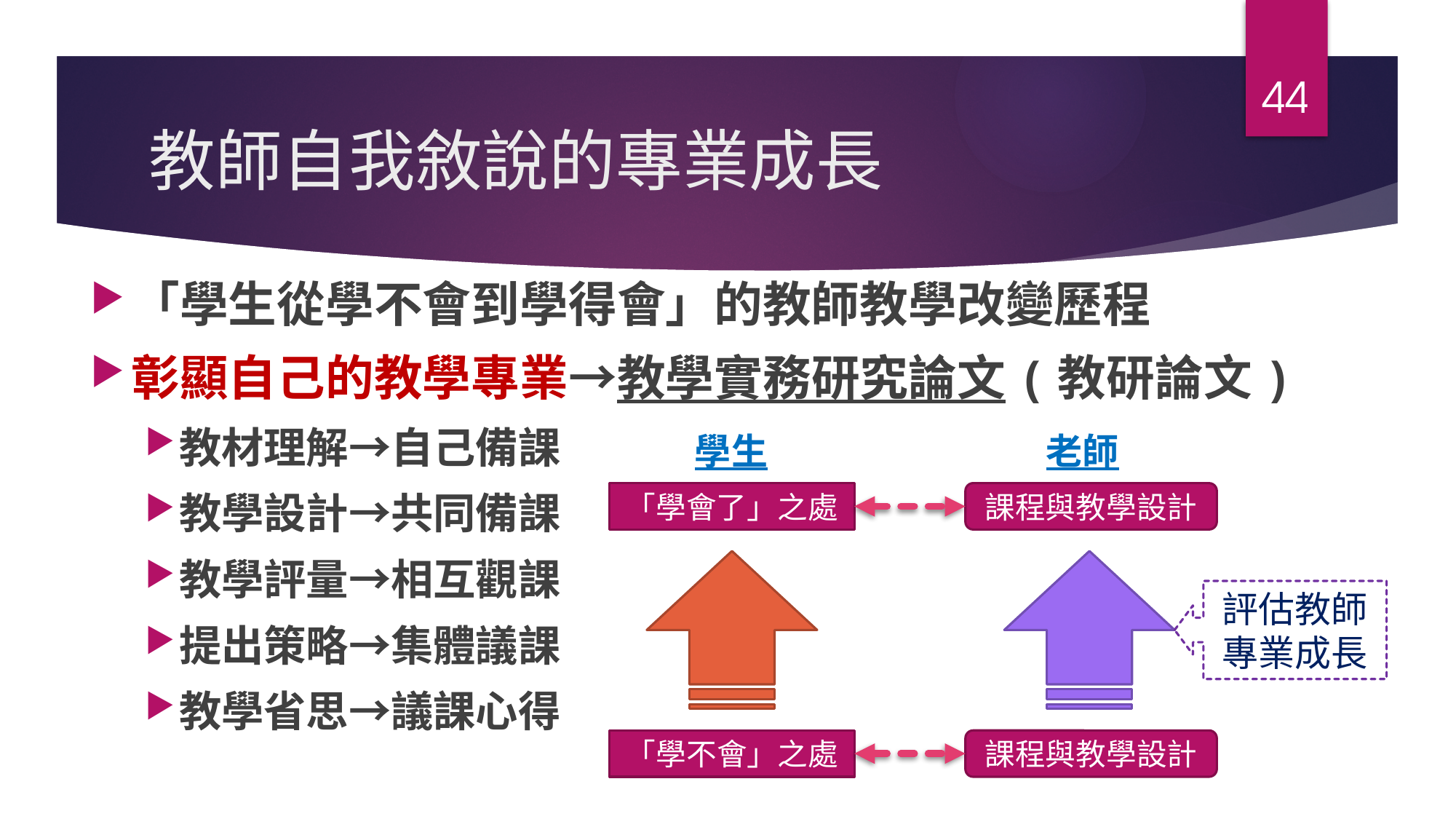

44
# 教師自我敘說的專業成長
「學生從學不會到學得會」的教師教學改變歷程
彰顯自己的教學專業→教學實務研究論文(教研論文)
教材理解→自己備課
教學設計→共同備課
教學評量→相互觀課
提出策略→集體議課
教學省思→議課心得

學生
老師
「學會了」之處
課程與教學設計

「學不會」之處
課程與教學設計
評估教師專業成長